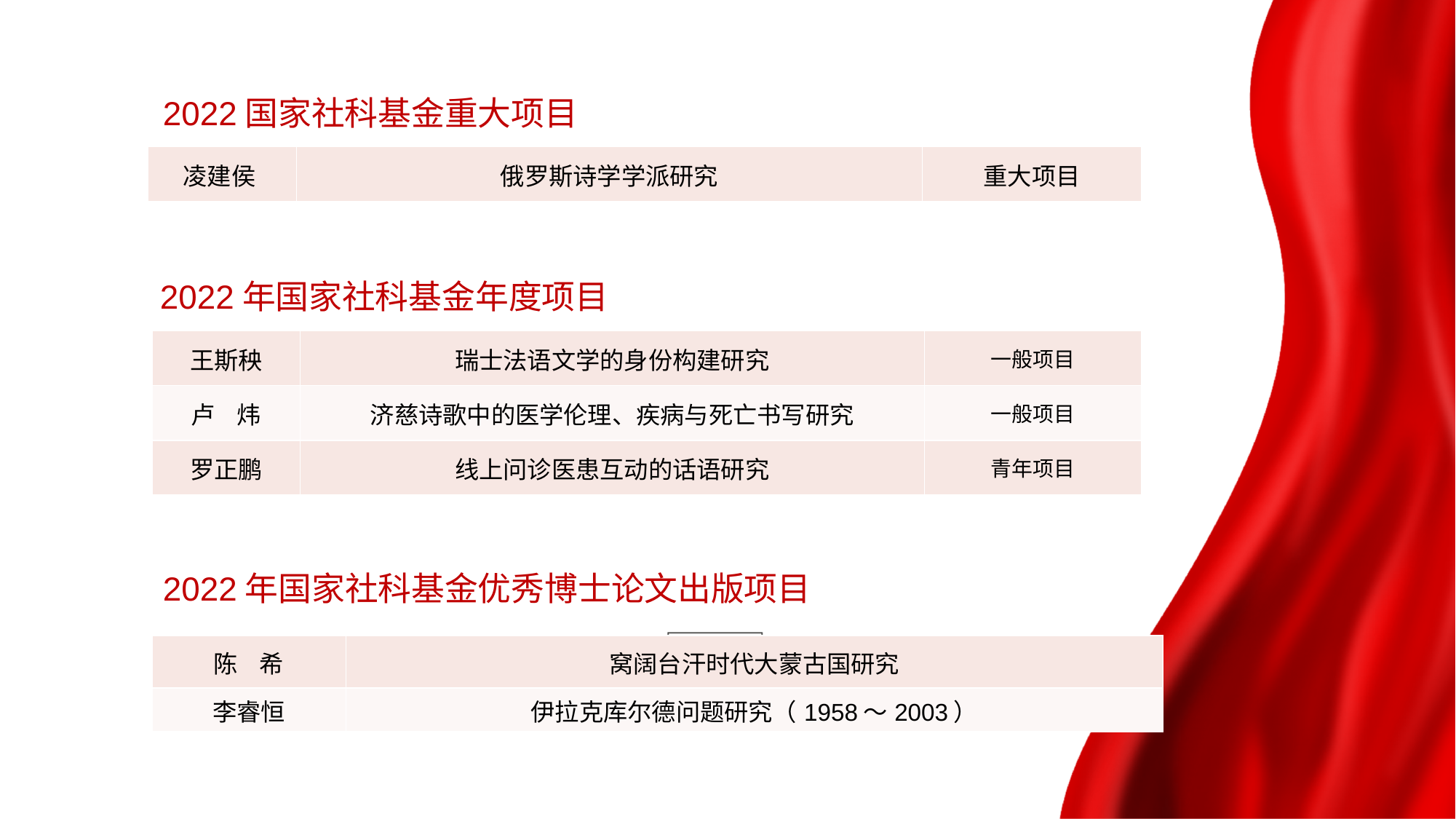

2022国家社科基金重大项目
| 凌建侯 | 俄罗斯诗学学派研究 | 重大项目 |
| --- | --- | --- |
2022年国家社科基金年度项目
| 王斯秧 | 瑞士法语文学的身份构建研究 | 一般项目 |
| --- | --- | --- |
| 卢 炜 | 济慈诗歌中的医学伦理、疾病与死亡书写研究 | 一般项目 |
| 罗正鹏 | 线上问诊医患互动的话语研究 | 青年项目 |
2022年国家社科基金优秀博士论文出版项目

| 陈 希 | 窝阔台汗时代大蒙古国研究 |
| --- | --- |
| 李睿恒 | 伊拉克库尔德问题研究（1958～2003） |